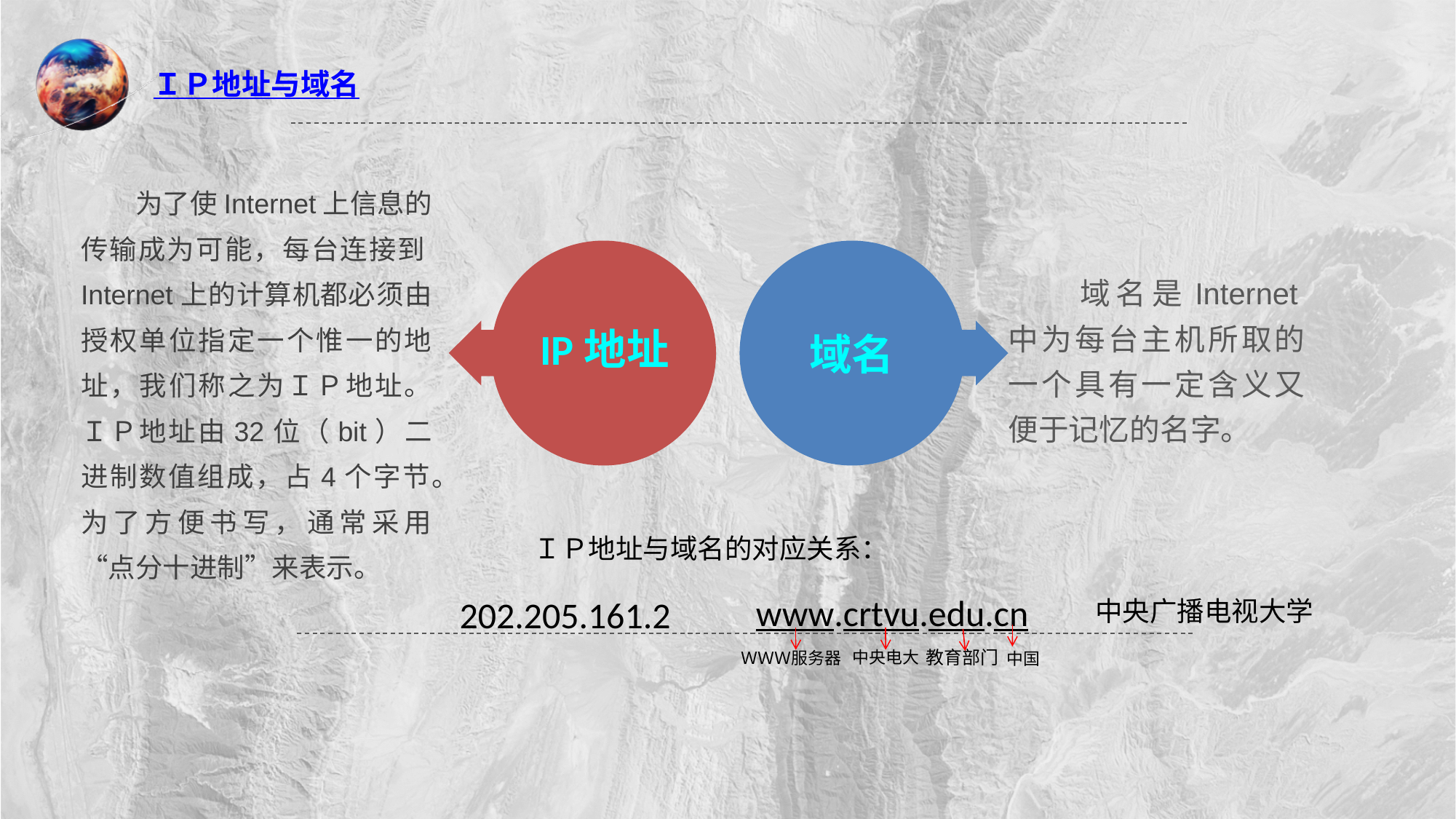

ＩＰ地址与域名
　　为了使Internet上信息的传输成为可能，每台连接到Internet上的计算机都必须由授权单位指定一个惟一的地址，我们称之为ＩＰ地址。ＩＰ地址由32位（bit）二进制数值组成，占4个字节。为了方便书写，通常采用“点分十进制”来表示。

　　域名是Internet中为每台主机所取的一个具有一定含义又便于记忆的名字。
域名
IP地址

ＩＰ地址与域名的对应关系：
www.crtvu.edu.cn
202.205.161.2
中央广播电视大学
教育部门
中央电大
ＷＷＷ服务器
中国